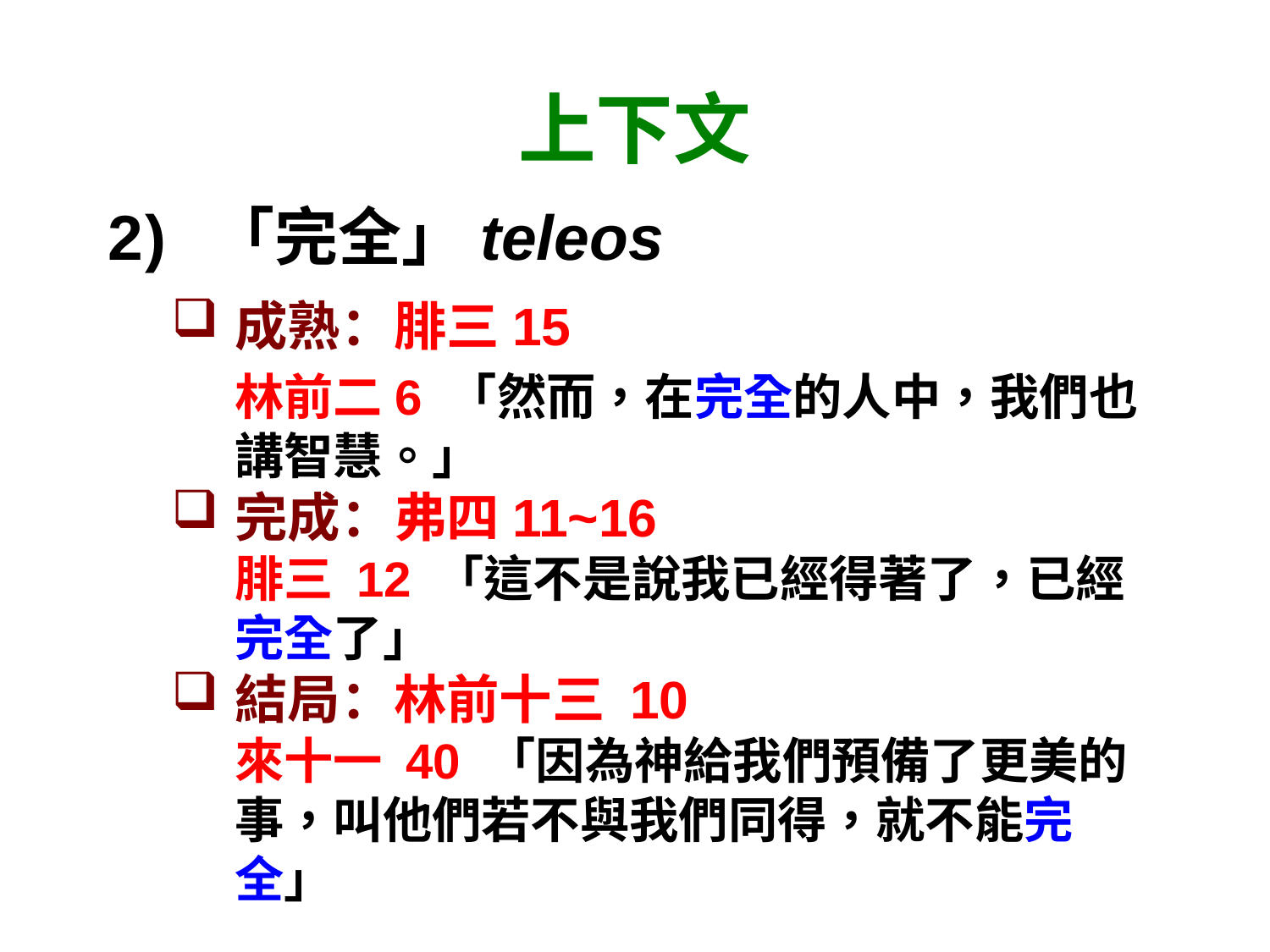

# 上下文
「完全」teleos

成熟：腓三15
林前二6 「然而，在完全的人中，我們也講智慧。」
完成：弗四11~16
腓三 12 「這不是說我已經得著了，已經完全了」
結局：林前十三 10
來十一 40 「因為神給我們預備了更美的事，叫他們若不與我們同得，就不能完全」